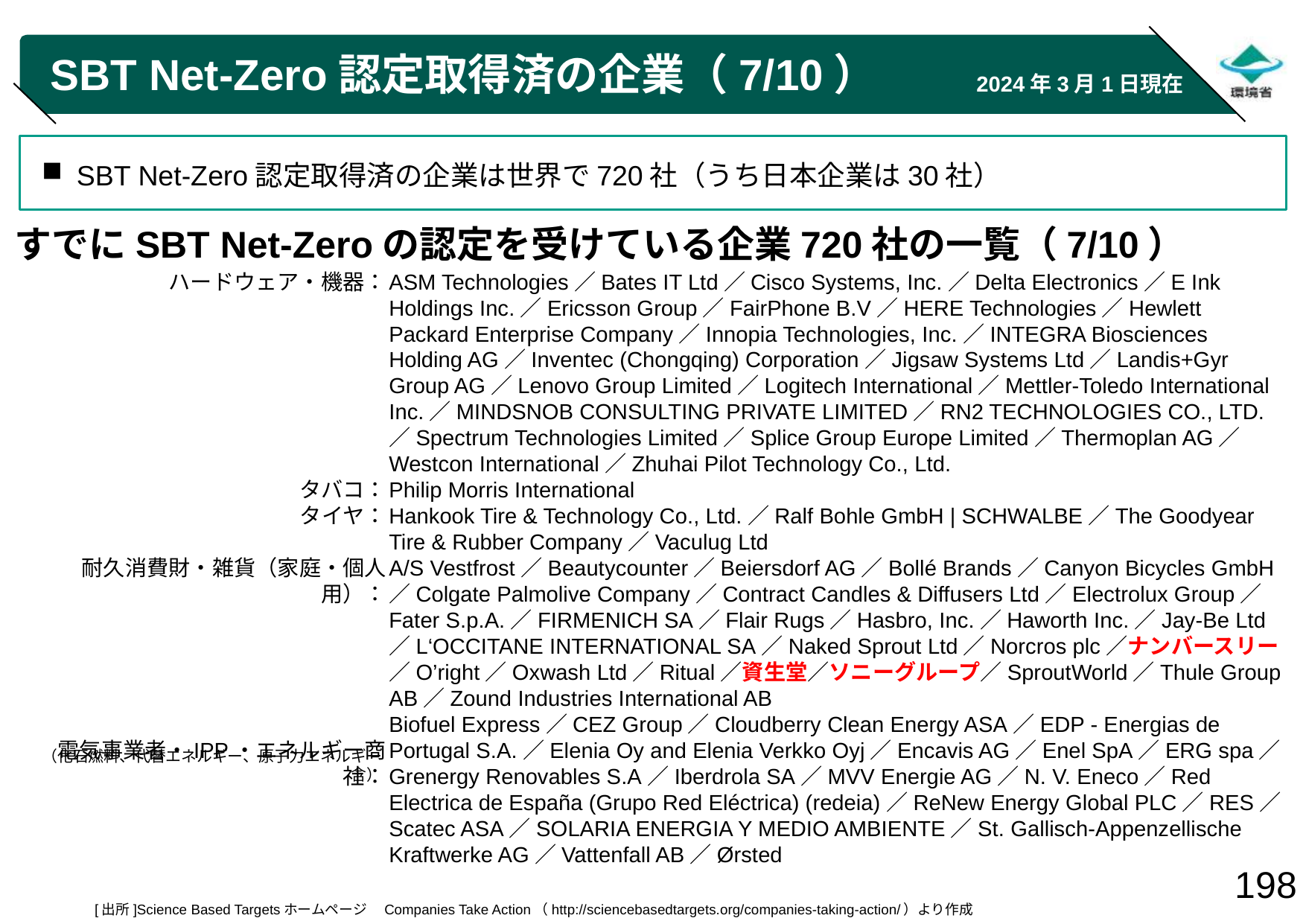

# SBT Net-Zero認定取得済の企業（7/10）
2024年3月1日現在
SBT Net-Zero認定取得済の企業は世界で720社（うち日本企業は30社）
すでにSBT Net-Zeroの認定を受けている企業720社の一覧（7/10）
ハードウェア・機器：

タバコ：
タイヤ：

耐久消費財・雑貨（家庭・個人用）：

電気事業者・IPP・エネルギー商社：
ASM Technologies／Bates IT Ltd／Cisco Systems, Inc.／Delta Electronics／E Ink Holdings Inc.／Ericsson Group／FairPhone B.V／HERE Technologies／Hewlett Packard Enterprise Company／Innopia Technologies, Inc.／INTEGRA Biosciences Holding AG／Inventec (Chongqing) Corporation／Jigsaw Systems Ltd／Landis+Gyr Group AG／Lenovo Group Limited／Logitech International／Mettler-Toledo International Inc.／MINDSNOB CONSULTING PRIVATE LIMITED／RN2 TECHNOLOGIES CO., LTD.／Spectrum Technologies Limited／Splice Group Europe Limited／Thermoplan AG／Westcon International／Zhuhai Pilot Technology Co., Ltd.
Philip Morris International
Hankook Tire & Technology Co., Ltd.／Ralf Bohle GmbH | SCHWALBE／The Goodyear Tire & Rubber Company／Vaculug Ltd
A/S Vestfrost／Beautycounter／Beiersdorf AG／Bollé Brands／Canyon Bicycles GmbH／Colgate Palmolive Company／Contract Candles & Diffusers Ltd／Electrolux Group／Fater S.p.A.／FIRMENICH SA／Flair Rugs／Hasbro, Inc.／Haworth Inc.／Jay-Be Ltd／L‘OCCITANE INTERNATIONAL SA／Naked Sprout Ltd／Norcros plc／ナンバースリー／O’right／Oxwash Ltd／Ritual／資生堂／ソニーグループ／SproutWorld／Thule Group AB／Zound Industries International AB
Biofuel Express／CEZ Group／Cloudberry Clean Energy ASA／EDP - Energias de Portugal S.A.／Elenia Oy and Elenia Verkko Oyj／Encavis AG／Enel SpA／ERG spa／Grenergy Renovables S.A／Iberdrola SA／MVV Energie AG／N. V. Eneco／Red Electrica de España (Grupo Red Eléctrica) (redeia)／ReNew Energy Global PLC／RES／Scatec ASA／SOLARIA ENERGIA Y MEDIO AMBIENTE／St. Gallisch-Appenzellische Kraftwerke AG／Vattenfall AB／Ørsted

（化石燃料、代替エネルギー、原子力エネルギー含）
[出所]Science Based Targetsホームページ　Companies Take Action（http://sciencebasedtargets.org/companies-taking-action/）より作成